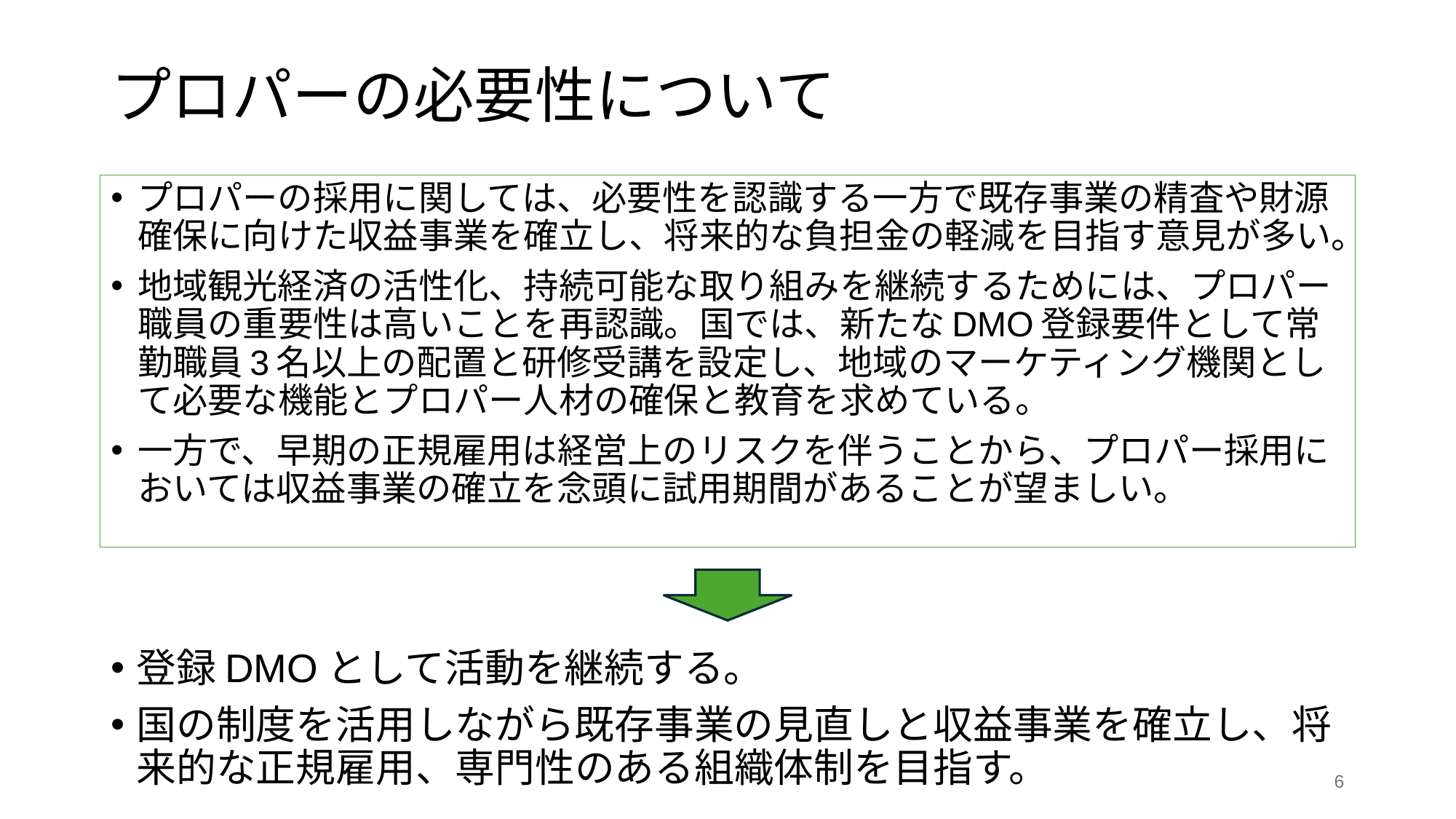

# プロパーの必要性について
プロパーの採用に関しては、必要性を認識する一方で既存事業の精査や財源確保に向けた収益事業を確立し、将来的な負担金の軽減を目指す意見が多い。
地域観光経済の活性化、持続可能な取り組みを継続するためには、プロパー職員の重要性は高いことを再認識。国では、新たなDMO登録要件として常勤職員3名以上の配置と研修受講を設定し、地域のマーケティング機関として必要な機能とプロパー人材の確保と教育を求めている。
一方で、早期の正規雇用は経営上のリスクを伴うことから、プロパー採用においては収益事業の確立を念頭に試用期間があることが望ましい。

登録DMOとして活動を継続する。
国の制度を活用しながら既存事業の見直しと収益事業を確立し、将来的な正規雇用、専門性のある組織体制を目指す。

6